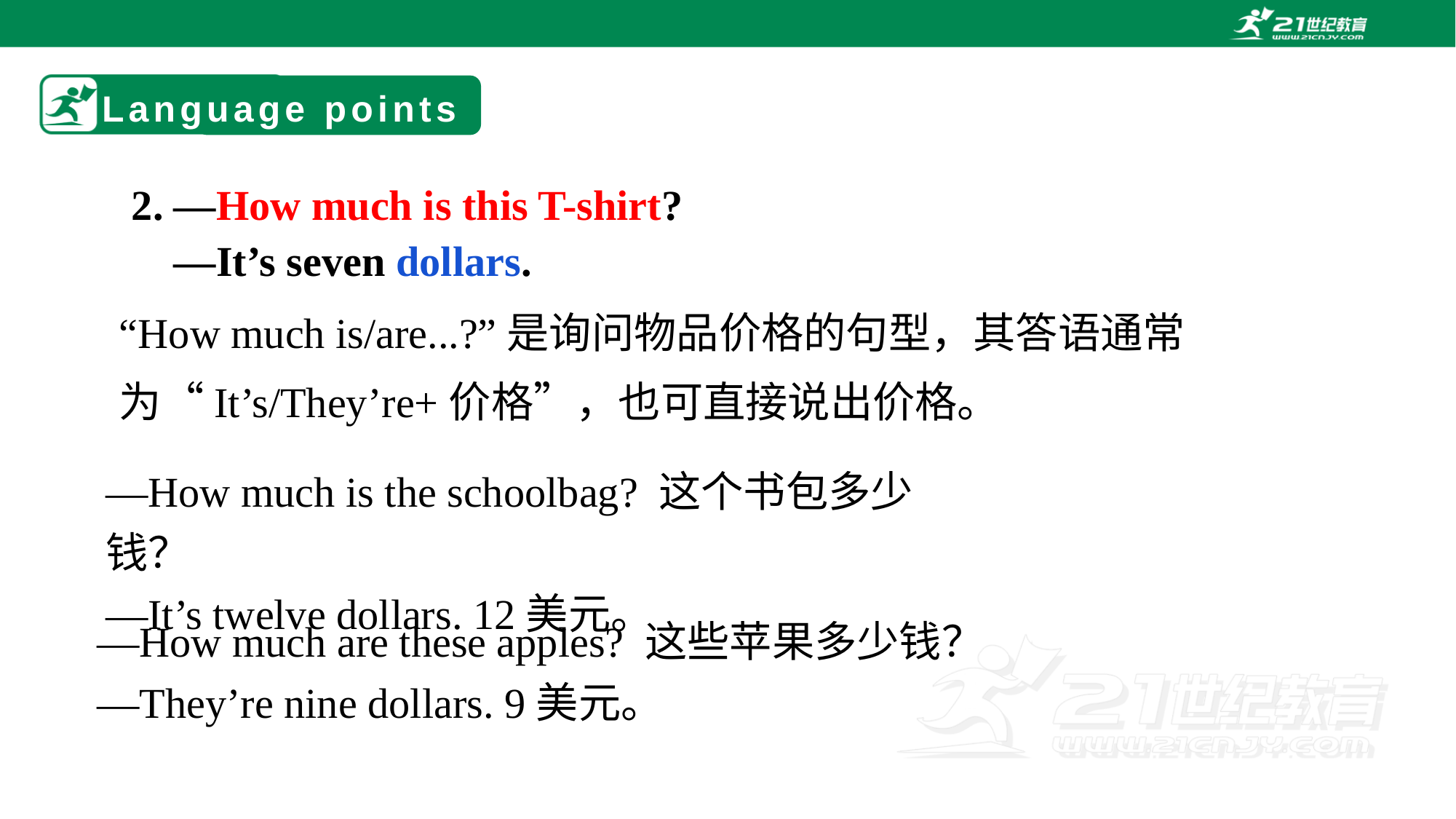

# Language points
2. —How much is this T-shirt?
    —It’s seven dollars.
“How much is/are...?”是询问物品价格的句型，其答语通常为“It’s/They’re+价格”，也可直接说出价格。
—How much is the schoolbag? 这个书包多少钱？
—It’s twelve dollars. 12美元。
—How much are these apples? 这些苹果多少钱？
—They’re nine dollars. 9美元。